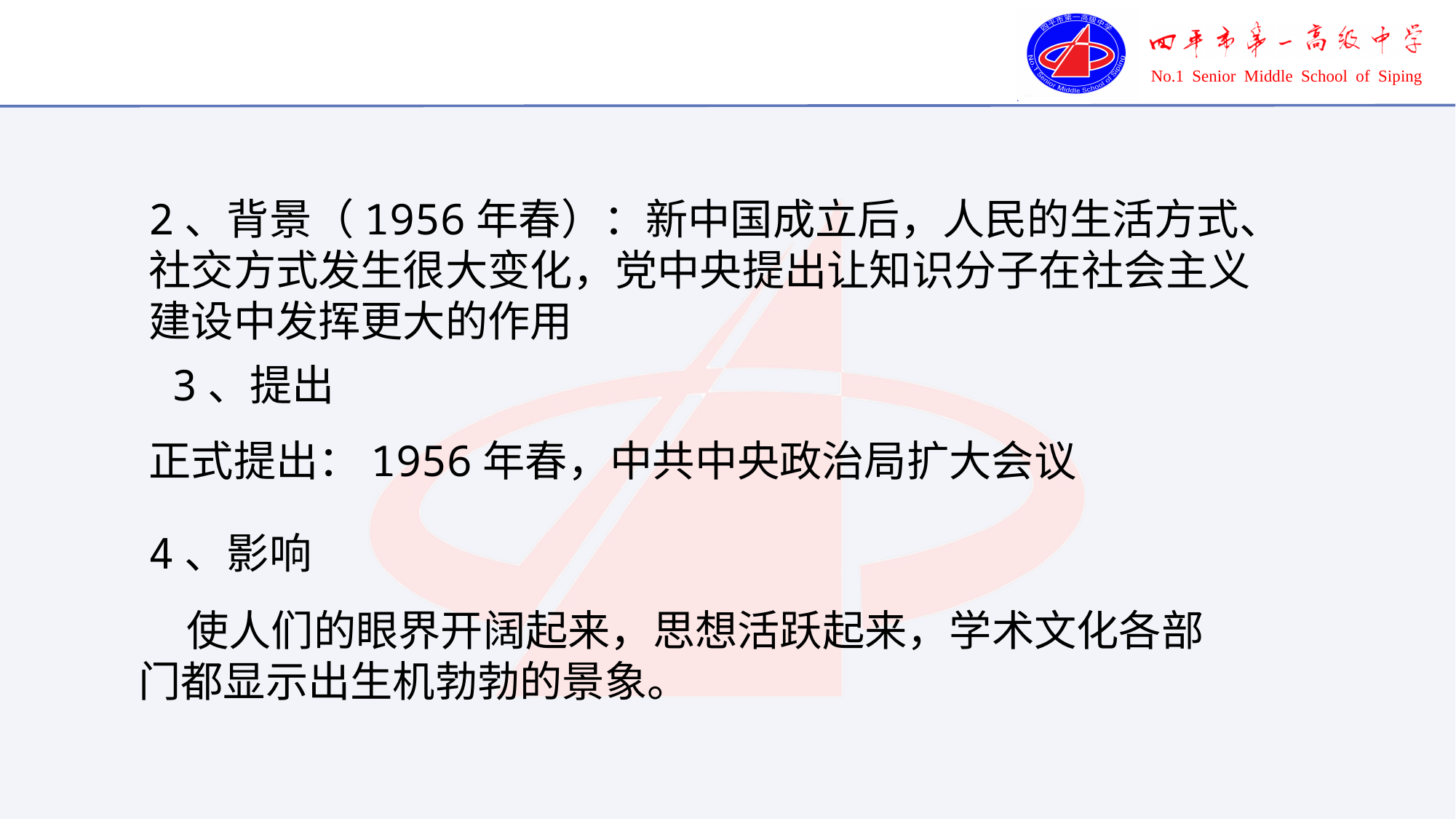

2、背景（1956年春）：新中国成立后，人民的生活方式、社交方式发生很大变化，党中央提出让知识分子在社会主义建设中发挥更大的作用
3、提出
正式提出：1956年春，中共中央政治局扩大会议
4、影响
    使人们的眼界开阔起来，思想活跃起来，学术文化各部门都显示出生机勃勃的景象。